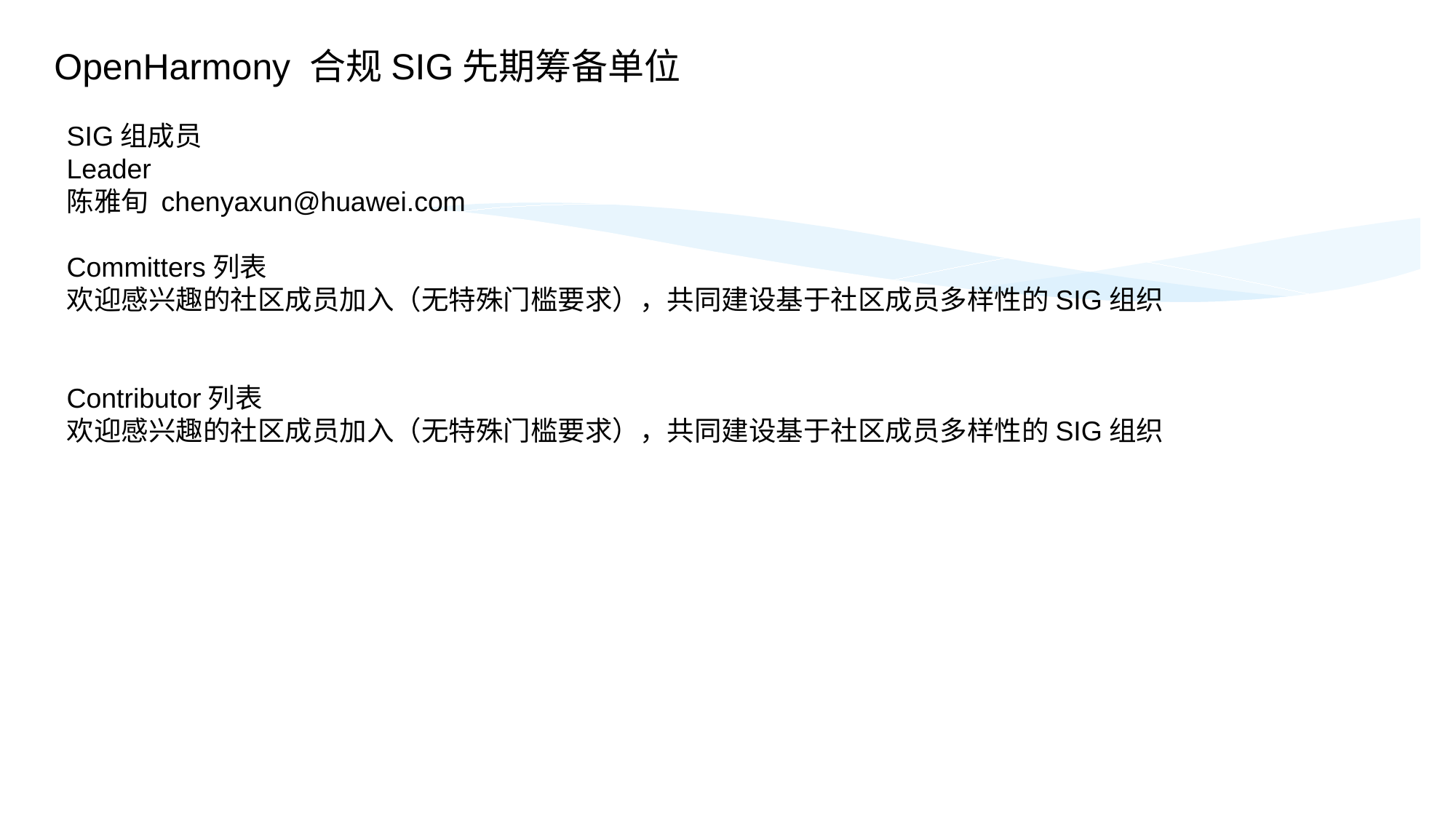

OpenHarmony 合规SIG先期筹备单位
SIG组成员
Leader
陈雅旬 chenyaxun@huawei.com

Committers列表
欢迎感兴趣的社区成员加入（无特殊门槛要求），共同建设基于社区成员多样性的SIG组织

Contributor列表
欢迎感兴趣的社区成员加入（无特殊门槛要求），共同建设基于社区成员多样性的SIG组织